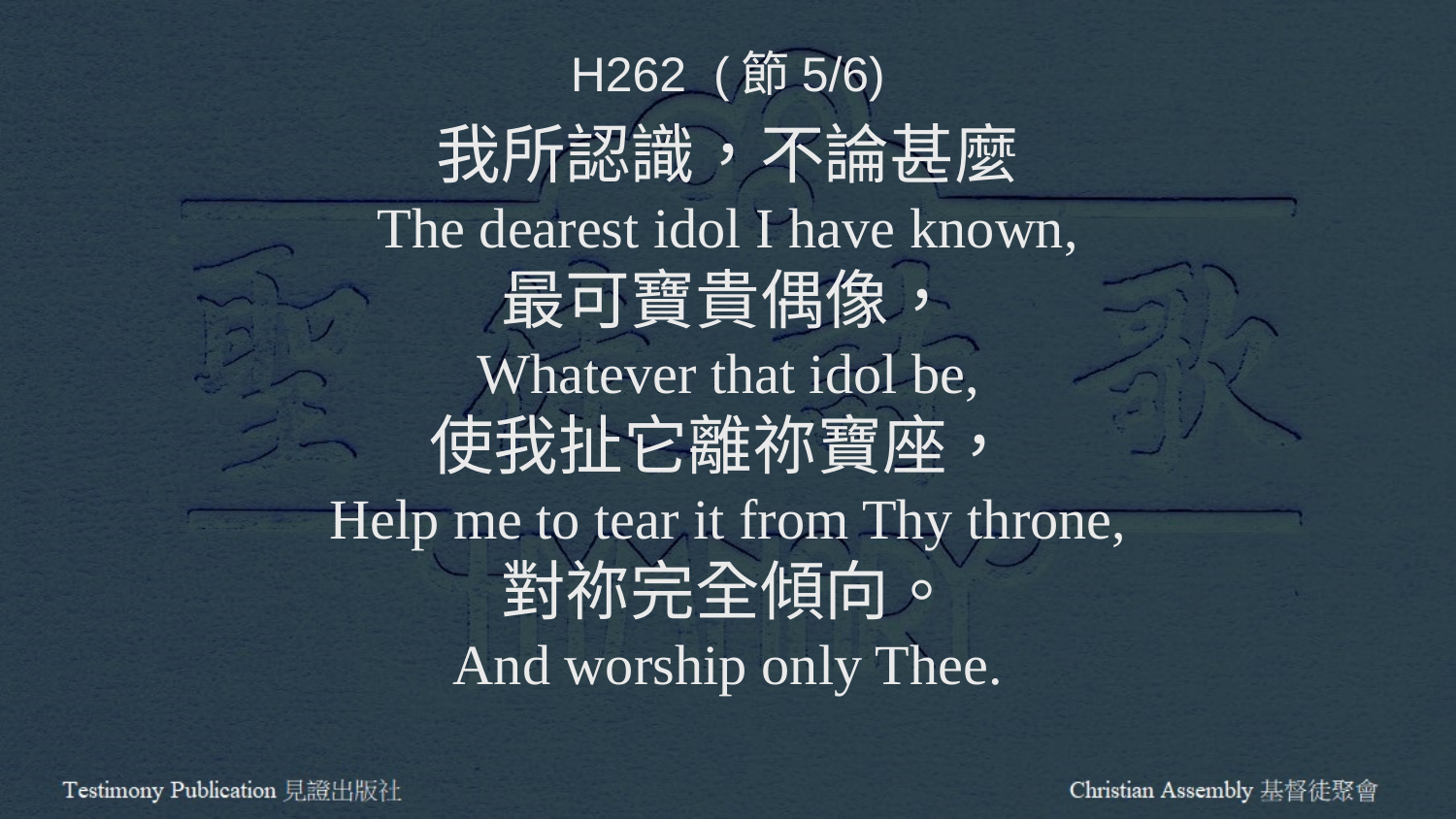

H262  (節5/6)
我所認識，不論甚麼
The dearest idol I have known,
最可寶貴偶像，
Whatever that idol be,
使我扯它離祢寶座，
Help me to tear it from Thy throne,
對祢完全傾向。
And worship only Thee.